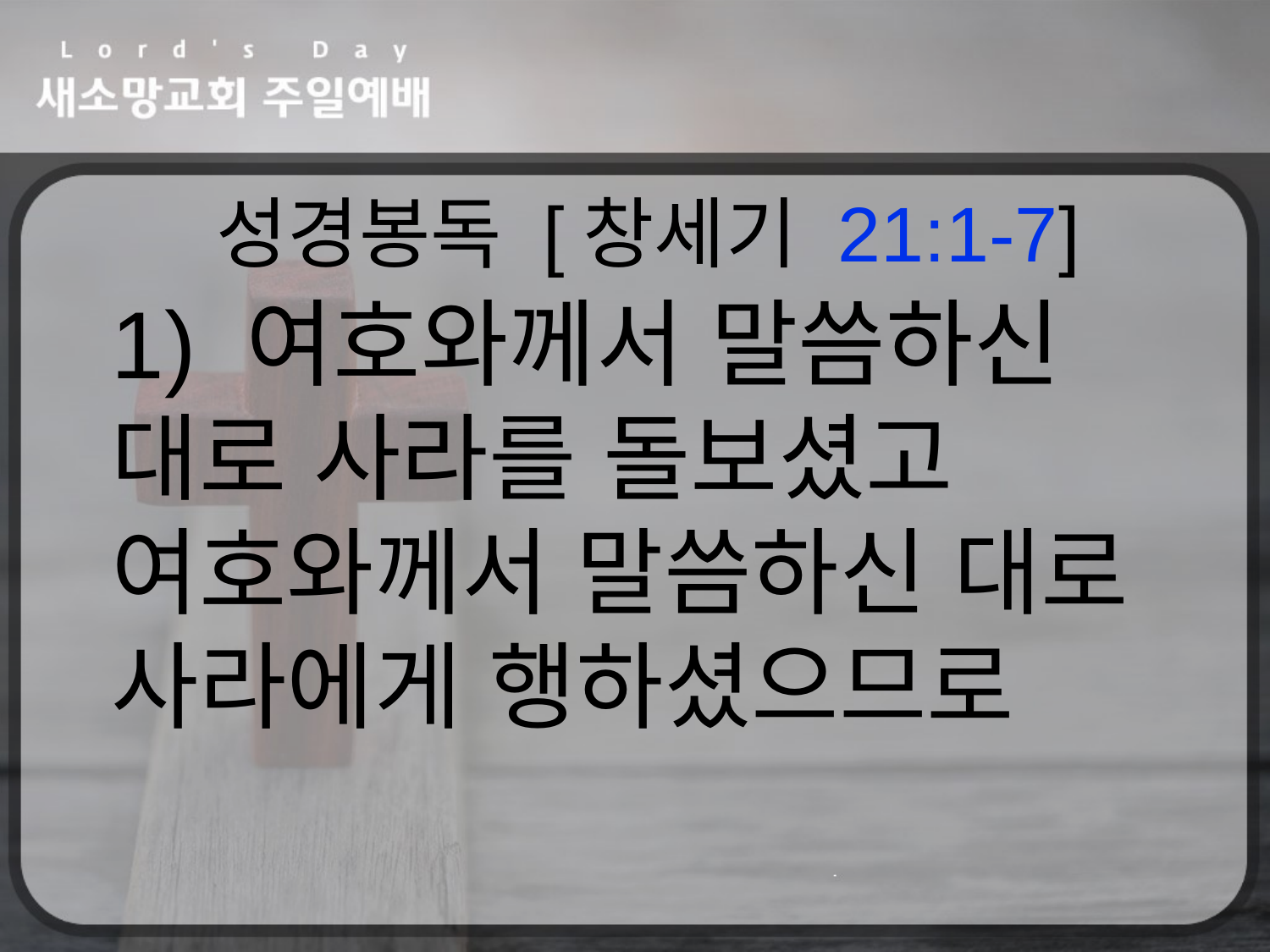

성경봉독 [창세기 21:1-7]
1) 여호와께서 말씀하신 대로 사라를 돌보셨고 여호와께서 말씀하신 대로 사라에게 행하셨으므로